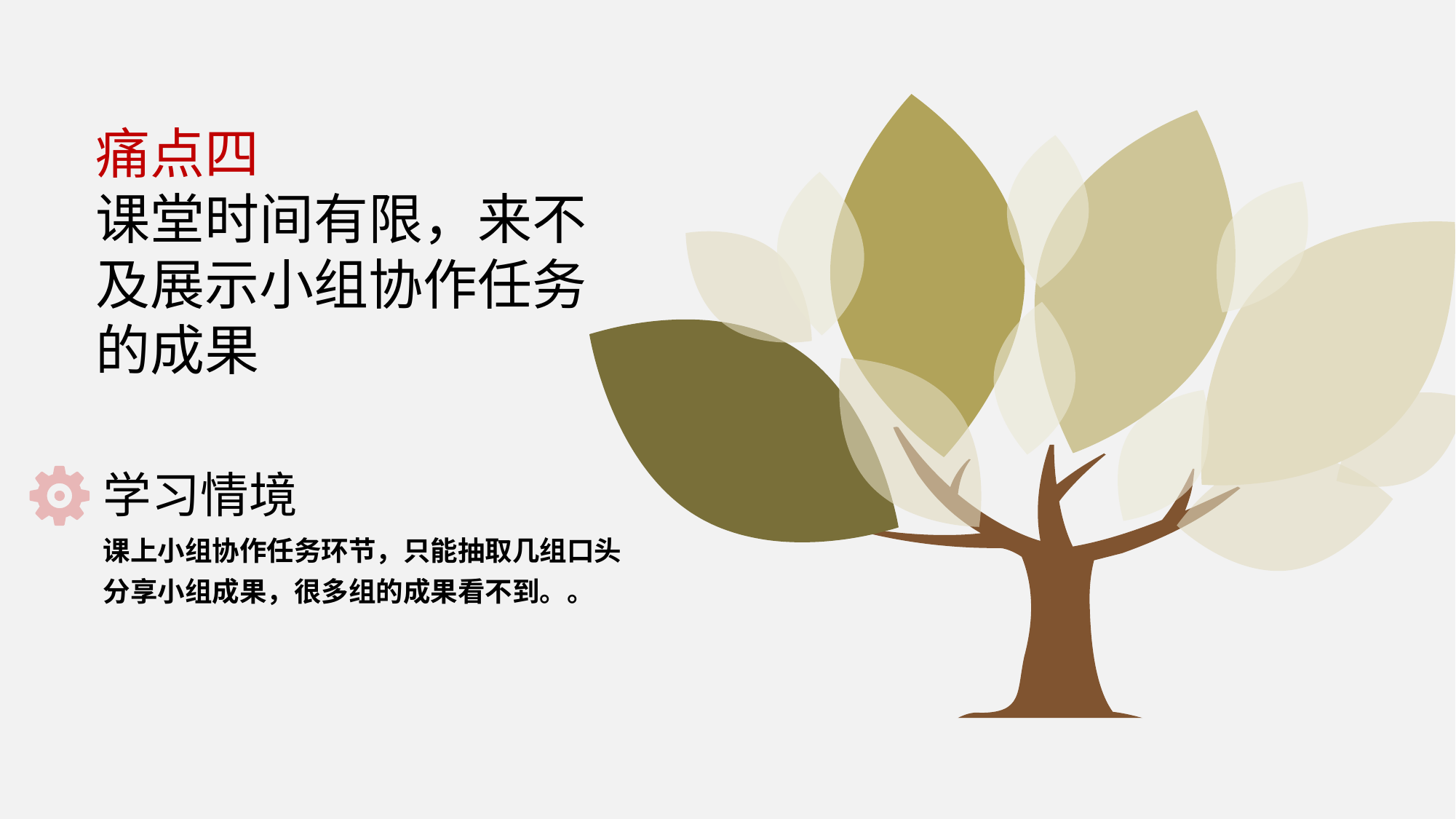

痛点四
课堂时间有限，来不及展示小组协作任务的成果

学习情境
课上小组协作任务环节，只能抽取几组口头分享小组成果，很多组的成果看不到。。